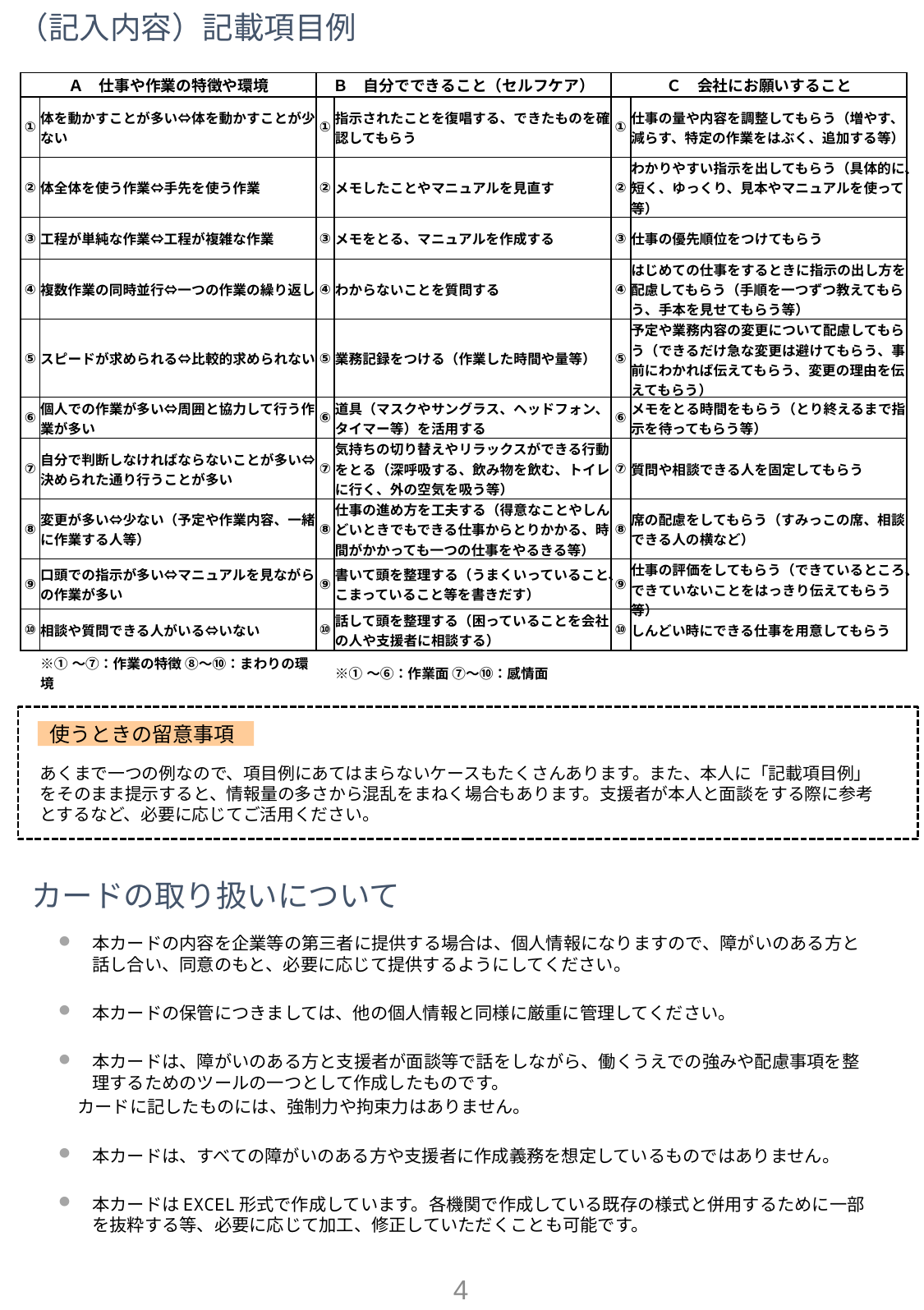

（記入内容）記載項目例
| Ａ　仕事や作業の特徴や環境 |  | Ｂ　自分でできること（セルフケア） |  | Ｃ　会社にお願いすること |  |
| --- | --- | --- | --- | --- | --- |
| ① | 体を動かすことが多い⇔体を動かすことが少ない | ① | 指示されたことを復唱する、できたものを確認してもらう | ① | 仕事の量や内容を調整してもらう（増やす、減らす、特定の作業をはぶく、追加する等） |
| ② | 体全体を使う作業⇔手先を使う作業 | ② | メモしたことやマニュアルを見直す | ② | わかりやすい指示を出してもらう（具体的に、短く、ゆっくり、見本やマニュアルを使って等） |
| ③ | 工程が単純な作業⇔工程が複雑な作業 | ③ | メモをとる、マニュアルを作成する | ③ | 仕事の優先順位をつけてもらう |
| ④ | 複数作業の同時並行⇔一つの作業の繰り返し | ④ | わからないことを質問する | ④ | はじめての仕事をするときに指示の出し方を配慮してもらう（手順を一つずつ教えてもらう、手本を見せてもらう等） |
| ⑤ | スピードが求められる⇔比較的求められない | ⑤ | 業務記録をつける（作業した時間や量等） | ⑤ | 予定や業務内容の変更について配慮してもらう（できるだけ急な変更は避けてもらう、事前にわかれば伝えてもらう、変更の理由を伝えてもらう） |
| ⑥ | 個人での作業が多い⇔周囲と協力して行う作業が多い | ⑥ | 道具（マスクやサングラス、ヘッドフォン、タイマー等）を活用する | ⑥ | メモをとる時間をもらう（とり終えるまで指示を待ってもらう等） |
| ⑦ | 自分で判断しなければならないことが多い⇔決められた通り行うことが多い | ⑦ | 気持ちの切り替えやリラックスができる行動をとる（深呼吸する、飲み物を飲む、トイレに行く、外の空気を吸う等） | ⑦ | 質問や相談できる人を固定してもらう |
| ⑧ | 変更が多い⇔少ない（予定や作業内容、一緒に作業する人等） | ⑧ | 仕事の進め方を工夫する（得意なことやしんどいときでもできる仕事からとりかかる、時間がかかっても一つの仕事をやるきる等） | ⑧ | 席の配慮をしてもらう（すみっこの席、相談できる人の横など） |
| ⑨ | 口頭での指示が多い⇔マニュアルを見ながらの作業が多い | ⑨ | 書いて頭を整理する（うまくいっていること、こまっていること等を書きだす） | ⑨ | 仕事の評価をしてもらう（できているところ、できていないことをはっきり伝えてもらう等） |
| ⑩ | 相談や質問できる人がいる⇔いない | ⑩ | 話して頭を整理する（困っていることを会社の人や支援者に相談する） | ⑩ | しんどい時にできる仕事を用意してもらう |
|  | ※①～⑦：作業の特徴 ⑧～⑩：まわりの環境 |  | ※①～⑥：作業面 ⑦～⑩：感情面 |  |  |

使うときの留意事項
あくまで一つの例なので、項目例にあてはまらないケースもたくさんあります。また、本人に「記載項目例」をそのまま提示すると、情報量の多さから混乱をまねく場合もあります。支援者が本人と面談をする際に参考とするなど、必要に応じてご活用ください。

カードの取り扱いについて
本カードの内容を企業等の第三者に提供する場合は、個人情報になりますので、障がいのある方と話し合い、同意のもと、必要に応じて提供するようにしてください。

本カードの保管につきましては、他の個人情報と同様に厳重に管理してください。

本カードは、障がいのある方と支援者が面談等で話をしながら、働くうえでの強みや配慮事項を整理するためのツールの一つとして作成したものです。
    カードに記したものには、強制力や拘束力はありません。

本カードは、すべての障がいのある方や支援者に作成義務を想定しているものではありません。

本カードはEXCEL形式で作成しています。各機関で作成している既存の様式と併用するために一部を抜粋する等、必要に応じて加工、修正していただくことも可能です。

4